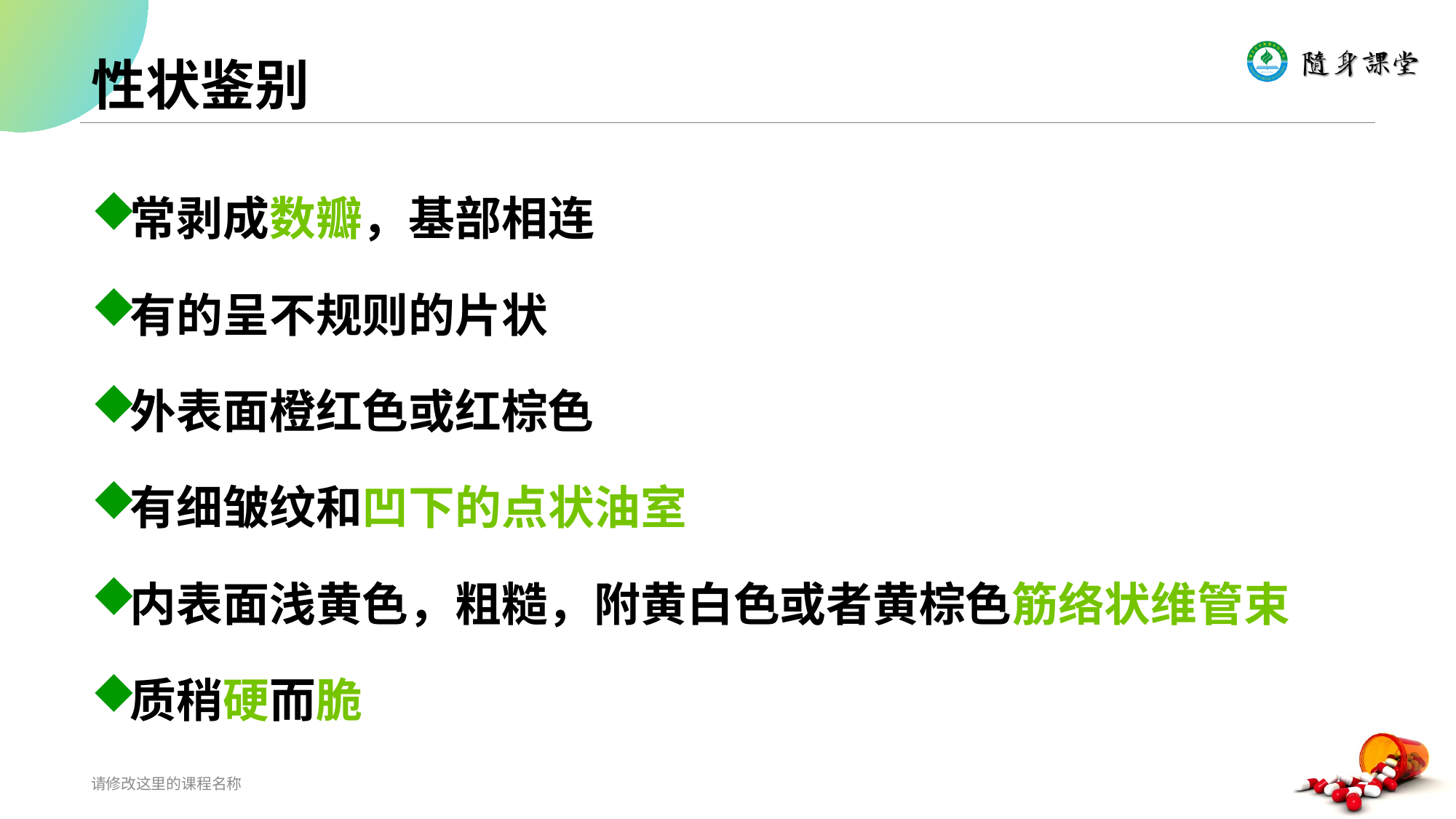

# 性状鉴别

常剥成数瓣，基部相连
有的呈不规则的片状
外表面橙红色或红棕色
有细皱纹和凹下的点状油室
内表面浅黄色，粗糙，附黄白色或者黄棕色筋络状维管束
质稍硬而脆
请修改这里的课程名称
11